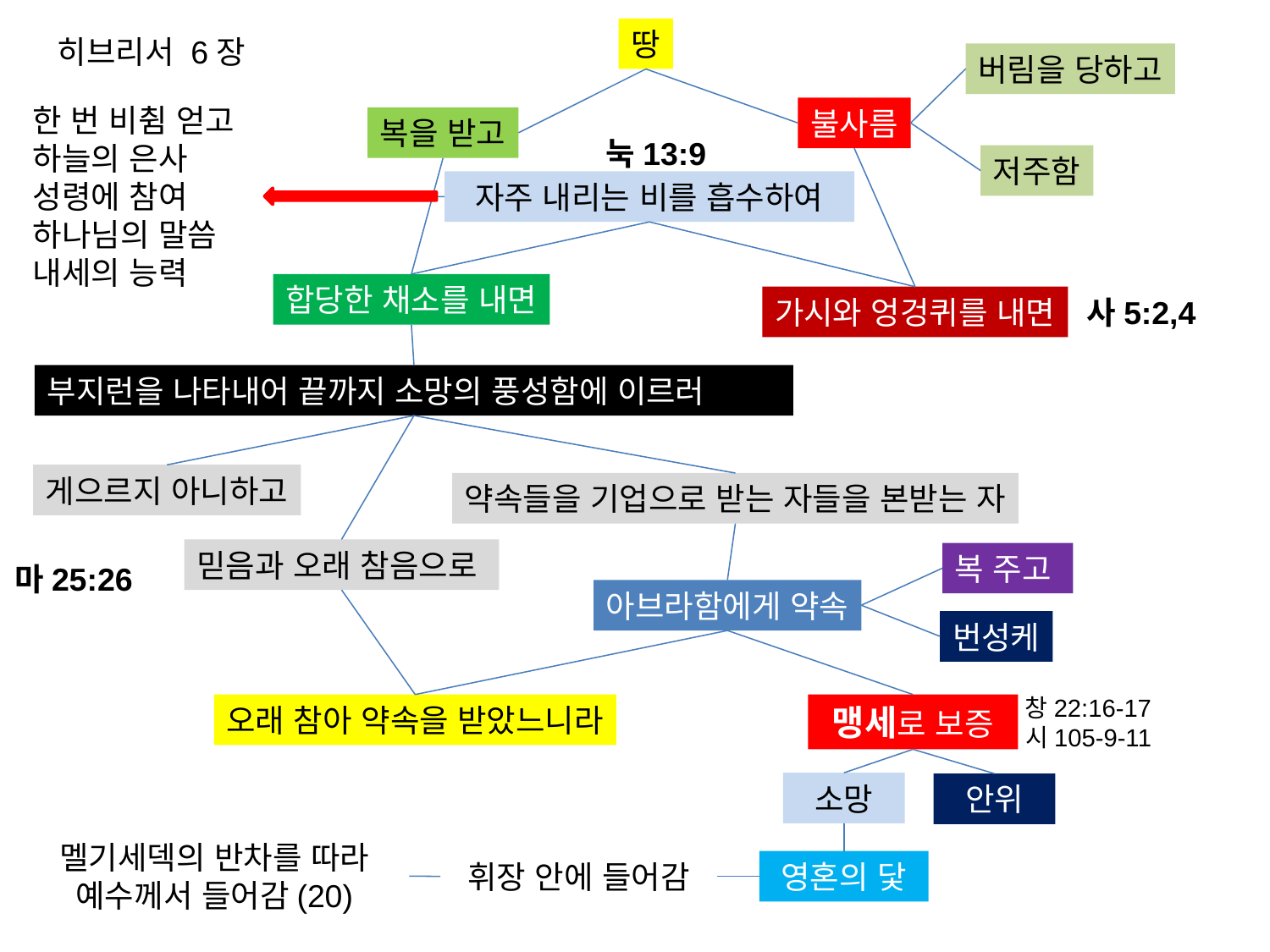

땅
히브리서 6장
버림을 당하고
한 번 비췸 얻고
하늘의 은사
성령에 참여
하나님의 말씀
내세의 능력
불사름
복을 받고
눅13:9
저주함
자주 내리는 비를 흡수하여

합당한 채소를 내면
가시와 엉겅퀴를 내면
사5:2,4
부지런을 나타내어 끝까지 소망의 풍성함에 이르러
게으르지 아니하고
약속들을 기업으로 받는 자들을 본받는 자
믿음과 오래 참음으로
복 주고
마25:26
아브라함에게 약속
번성케
창22:16-17
시105-9-11
오래 참아 약속을 받았느니라
맹세로 보증
소망
안위
멜기세덱의 반차를 따라
예수께서 들어감(20)
휘장 안에 들어감
영혼의 닻